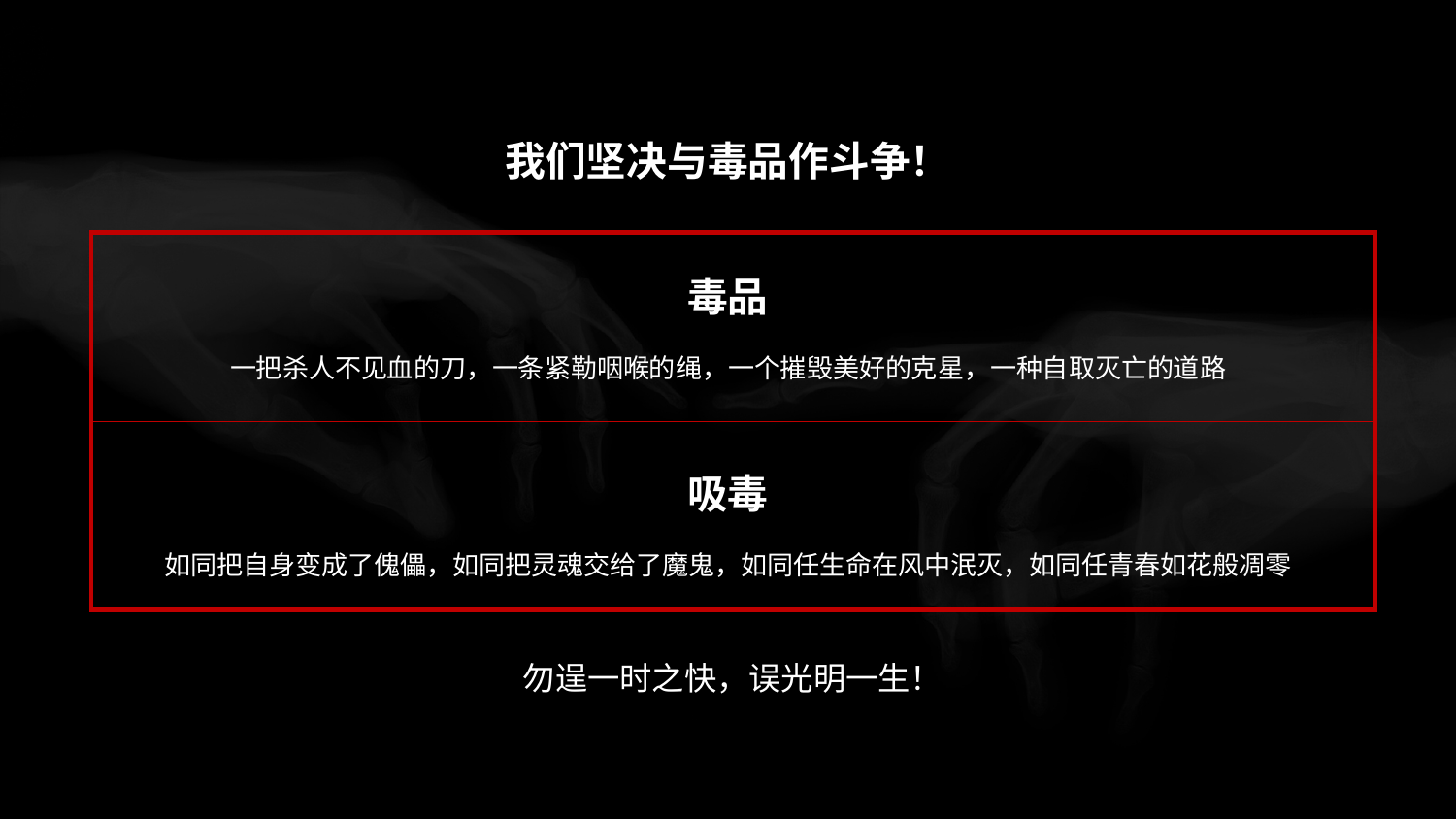

我们坚决与毒品作斗争！
毒品
一把杀人不见血的刀，一条紧勒咽喉的绳，一个摧毁美好的克星，一种自取灭亡的道路

吸毒
如同把自身变成了傀儡，如同把灵魂交给了魔鬼，如同任生命在风中泯灭，如同任青春如花般凋零

勿逞一时之快，误光明一生！